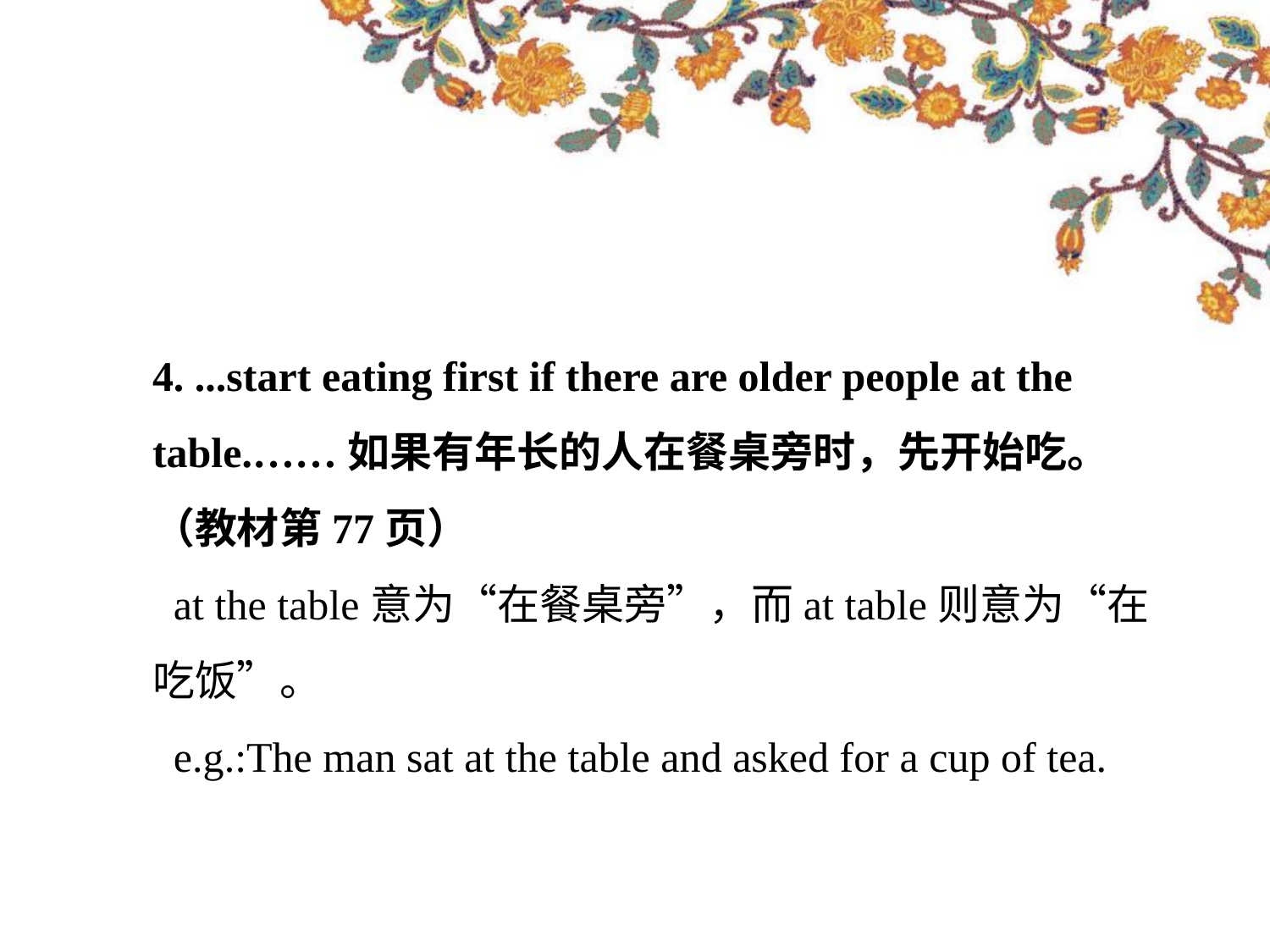

4. ...start eating first if there are older people at the table.……如果有年长的人在餐桌旁时，先开始吃。（教材第77页）
  at the table意为“在餐桌旁”，而at table则意为“在吃饭”。
  e.g.:The man sat at the table and asked for a cup of tea.